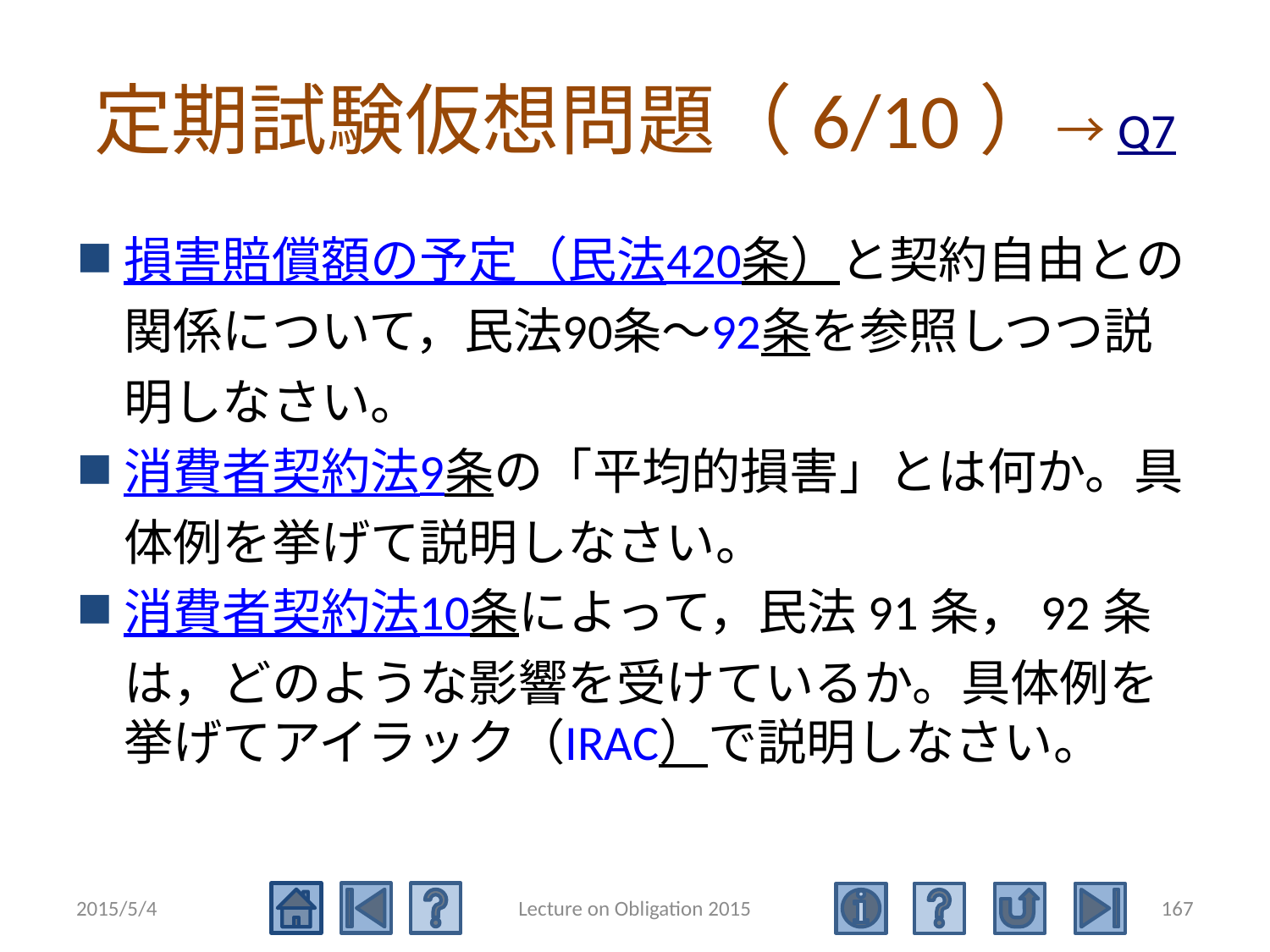

# 定期試験仮想問題（6/10）→Q7
損害賠償額の予定（民法420条）と契約自由との関係について，民法90条～92条を参照しつつ説明しなさい。
消費者契約法9条の「平均的損害」とは何か。具体例を挙げて説明しなさい。
消費者契約法10条によって，民法91条，92条は，どのような影響を受けているか。具体例を挙げてアイラック（IRAC）で説明しなさい。
2015/5/4
Lecture on Obligation 2015
167